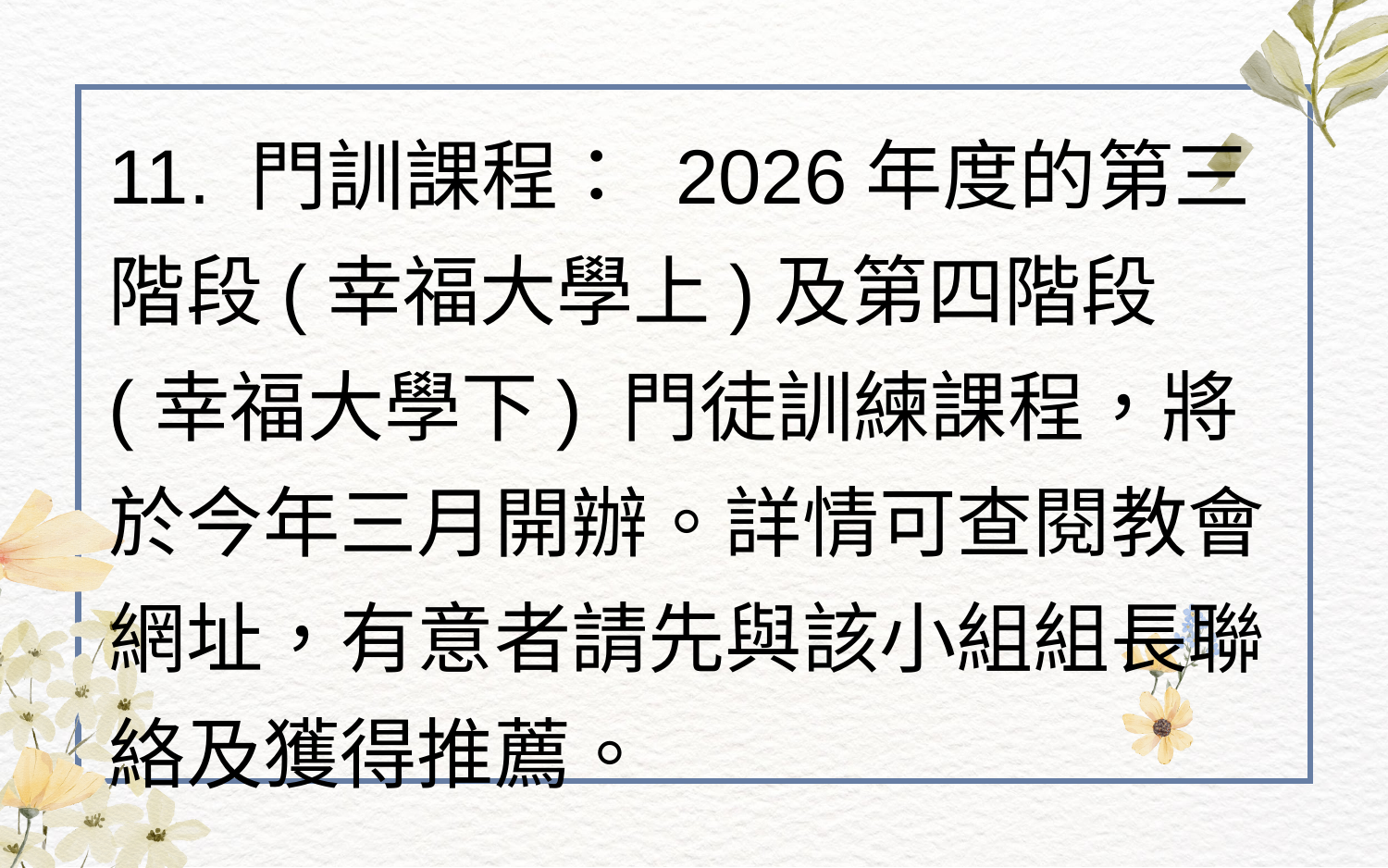

11. 門訓課程： 2026年度的第三階段(幸福大學上)及第四階段(幸福大學下) 門徒訓練課程，將於今年三月開辦。詳情可查閱教會網址，有意者請先與該小組組長聯絡及獲得推薦。